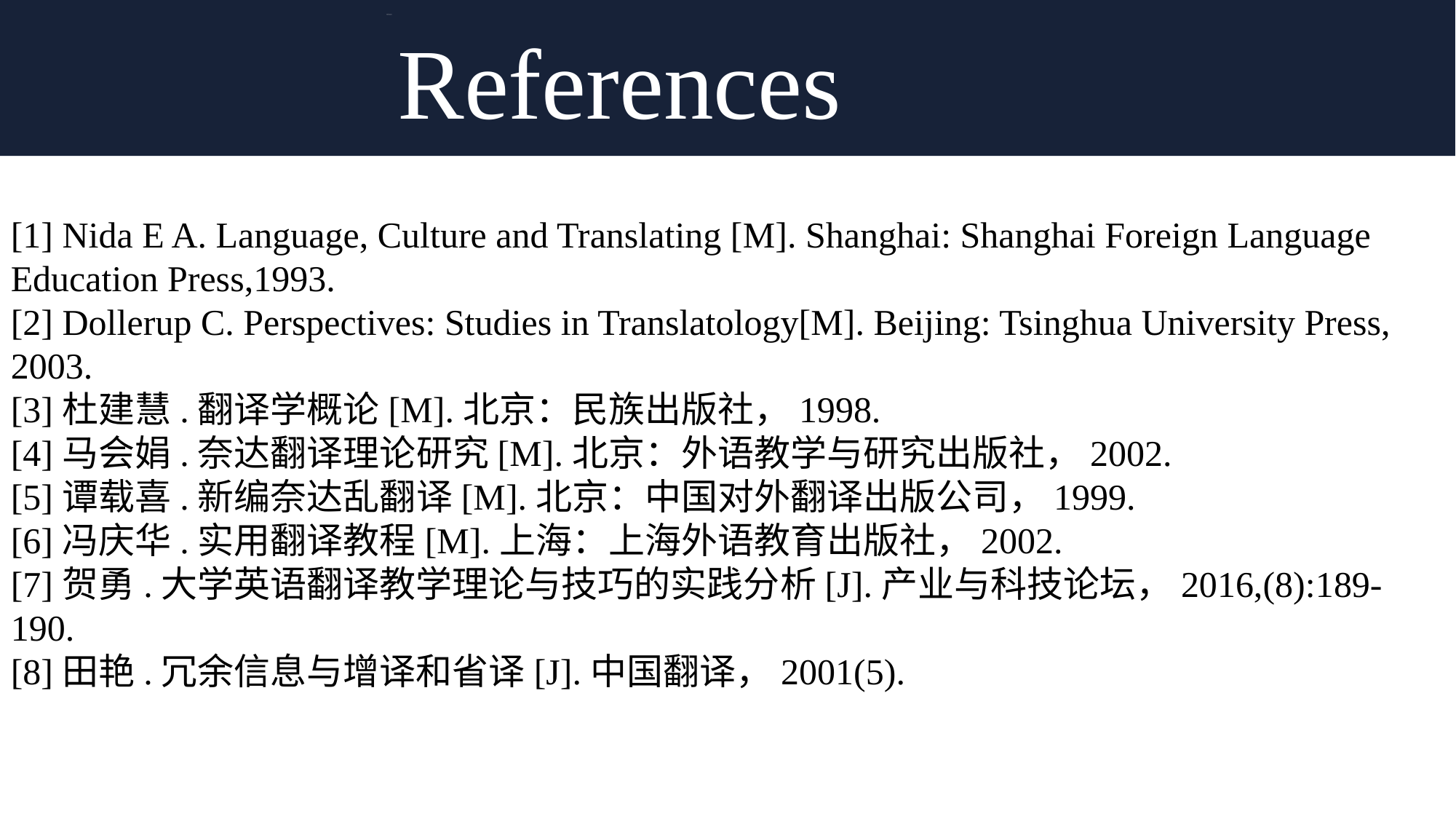

References
[1] Nida E A. Language, Culture and Translating [M]. Shanghai: Shanghai Foreign Language Education Press,1993.
[2] Dollerup C. Perspectives: Studies in Translatology[M]. Beijing: Tsinghua University Press, 2003.
[3]杜建慧.翻译学概论[M].北京：民族出版社，1998.
[4]马会娟.奈达翻译理论研究[M].北京：外语教学与研究出版社，2002.
[5]谭载喜.新编奈达乱翻译[M].北京：中国对外翻译出版公司，1999.
[6]冯庆华.实用翻译教程[M].上海：上海外语教育出版社，2002.
[7]贺勇.大学英语翻译教学理论与技巧的实践分析[J].产业与科技论坛，2016,(8):189-190.
[8]田艳.冗余信息与增译和省译[J].中国翻译，2001(5).